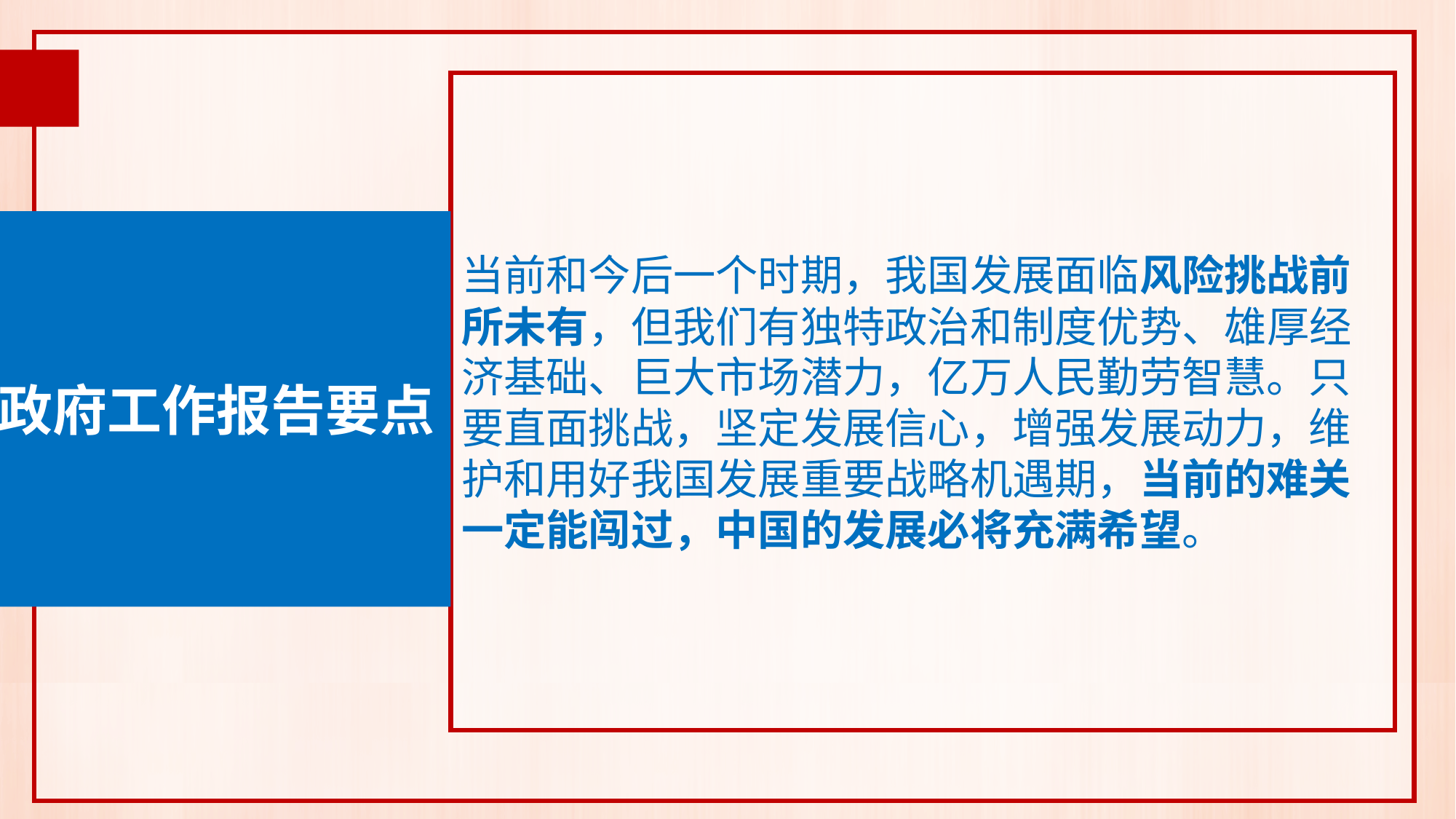

当前和今后一个时期，我国发展面临风险挑战前所未有，但我们有独特政治和制度优势、雄厚经济基础、巨大市场潜力，亿万人民勤劳智慧。只要直面挑战，坚定发展信心，增强发展动力，维护和用好我国发展重要战略机遇期，当前的难关一定能闯过，中国的发展必将充满希望。
政府工作报告要点